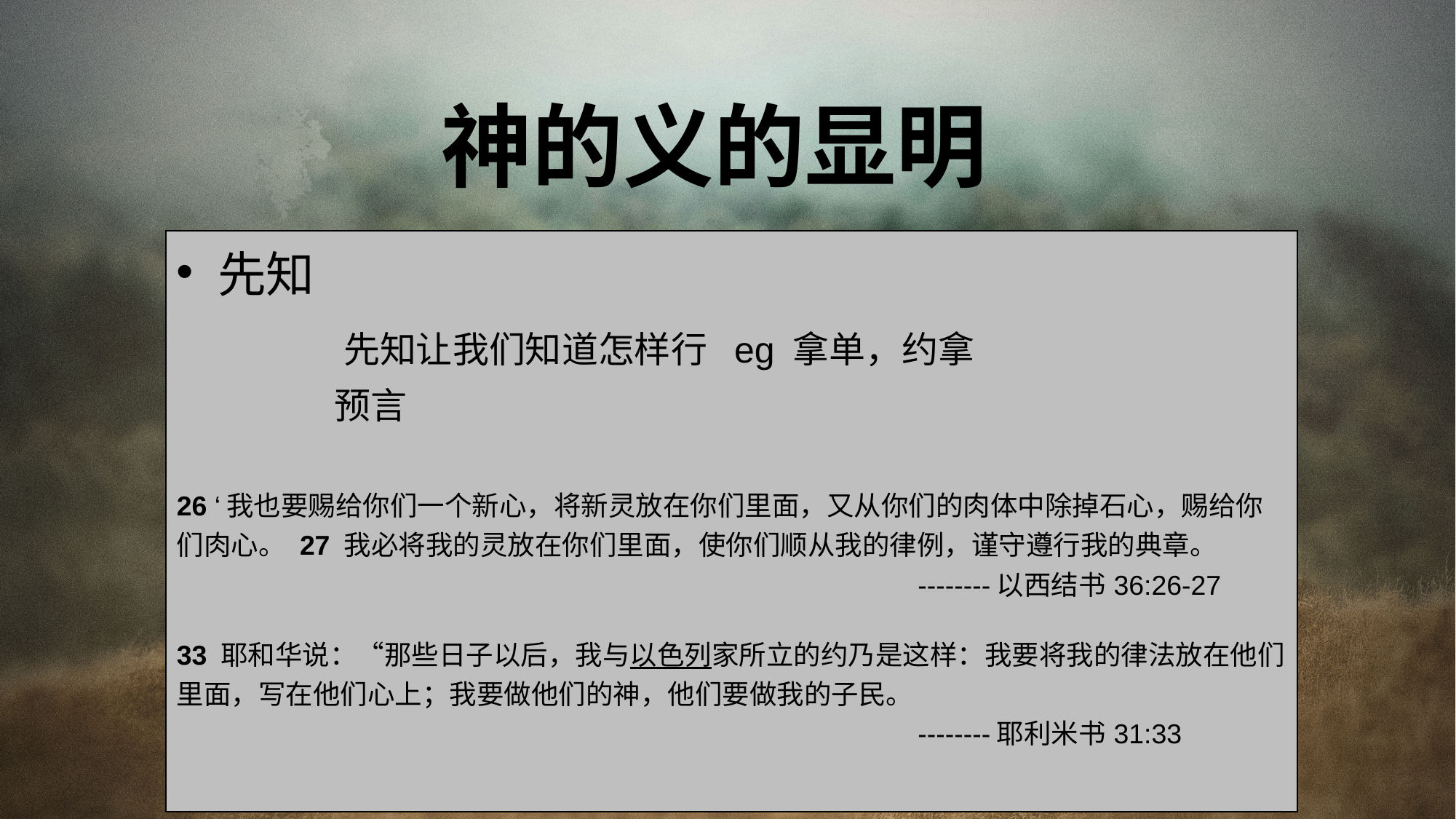

# 神的义的显明
| 先知 先知让我们知道怎样行 eg 拿单，约拿 预言 26 ‘我也要赐给你们一个新心，将新灵放在你们里面，又从你们的肉体中除掉石心，赐给你们肉心。 27 我必将我的灵放在你们里面，使你们顺从我的律例，谨守遵行我的典章。 --------以西结书36:26-27 33 耶和华说：“那些日子以后，我与以色列家所立的约乃是这样：我要将我的律法放在他们里面，写在他们心上；我要做他们的神，他们要做我的子民。 --------耶利米书31:33 |
| --- |